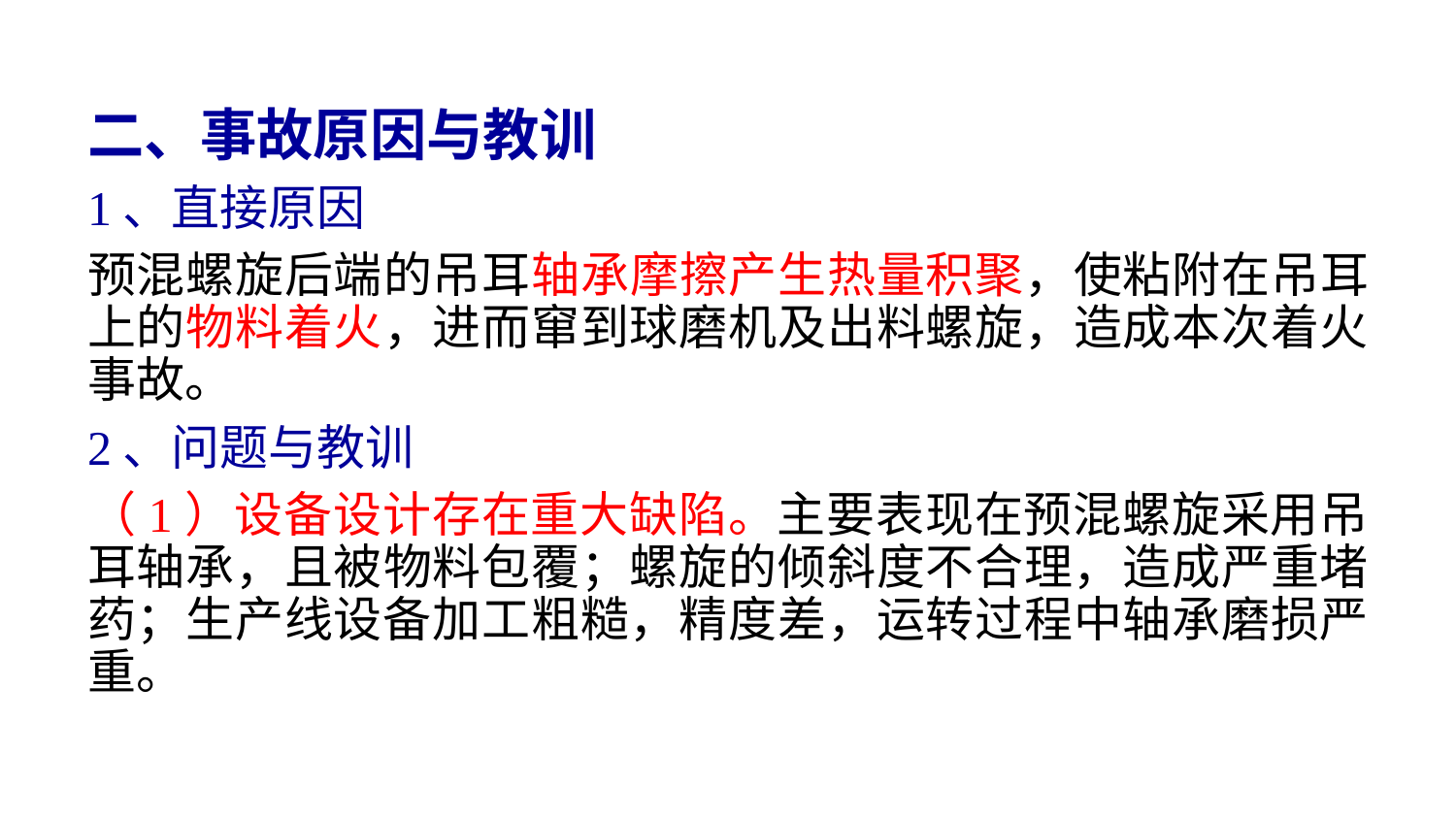

二、事故原因与教训
1、直接原因
预混螺旋后端的吊耳轴承摩擦产生热量积聚，使粘附在吊耳上的物料着火，进而窜到球磨机及出料螺旋，造成本次着火事故。
2、问题与教训
（1）设备设计存在重大缺陷。主要表现在预混螺旋采用吊耳轴承，且被物料包覆；螺旋的倾斜度不合理，造成严重堵药；生产线设备加工粗糙，精度差，运转过程中轴承磨损严重。